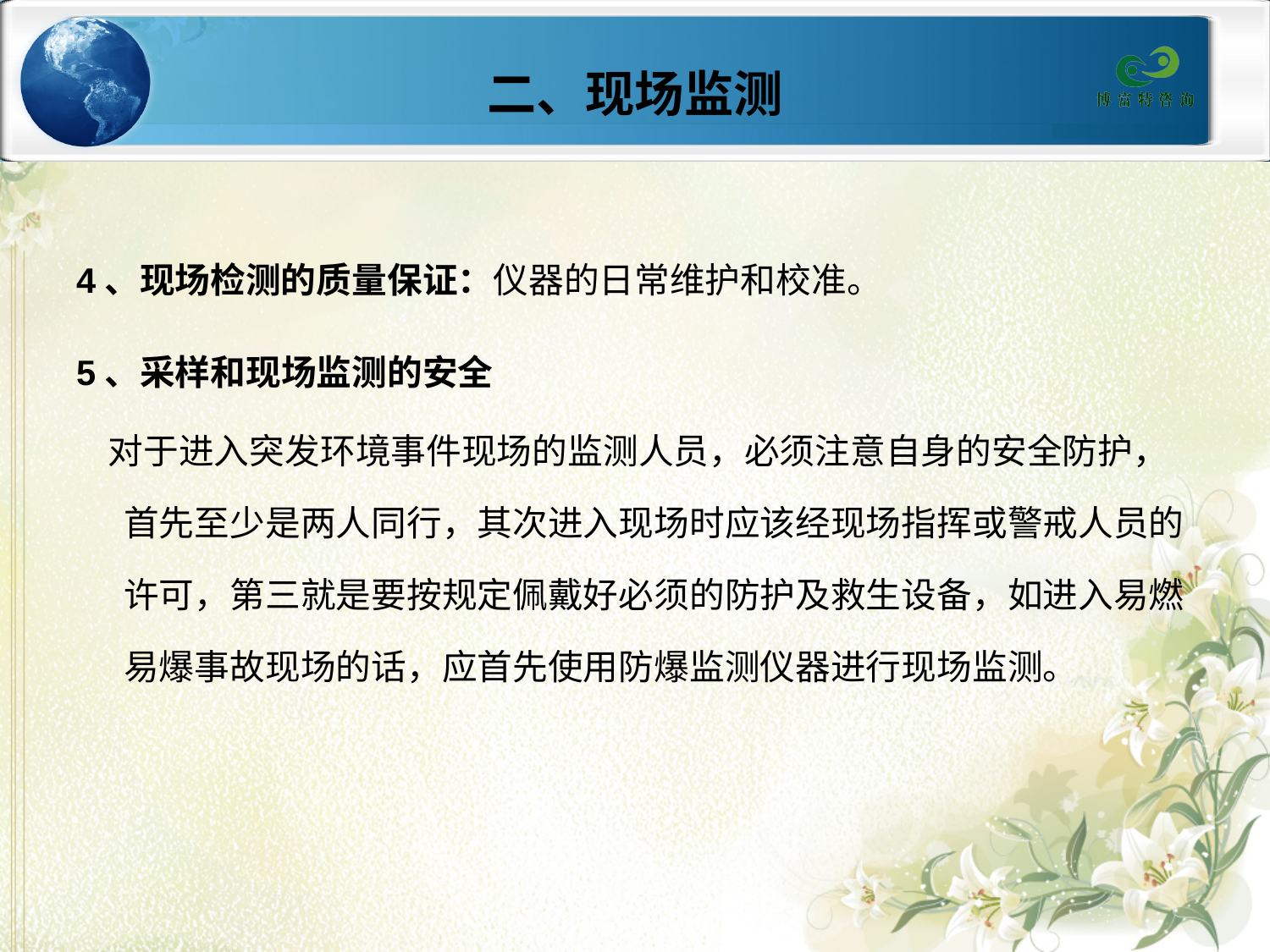

# 二、现场监测
4、现场检测的质量保证：仪器的日常维护和校准。
5、采样和现场监测的安全
   对于进入突发环境事件现场的监测人员，必须注意自身的安全防护，首先至少是两人同行，其次进入现场时应该经现场指挥或警戒人员的许可，第三就是要按规定佩戴好必须的防护及救生设备，如进入易燃易爆事故现场的话，应首先使用防爆监测仪器进行现场监测。